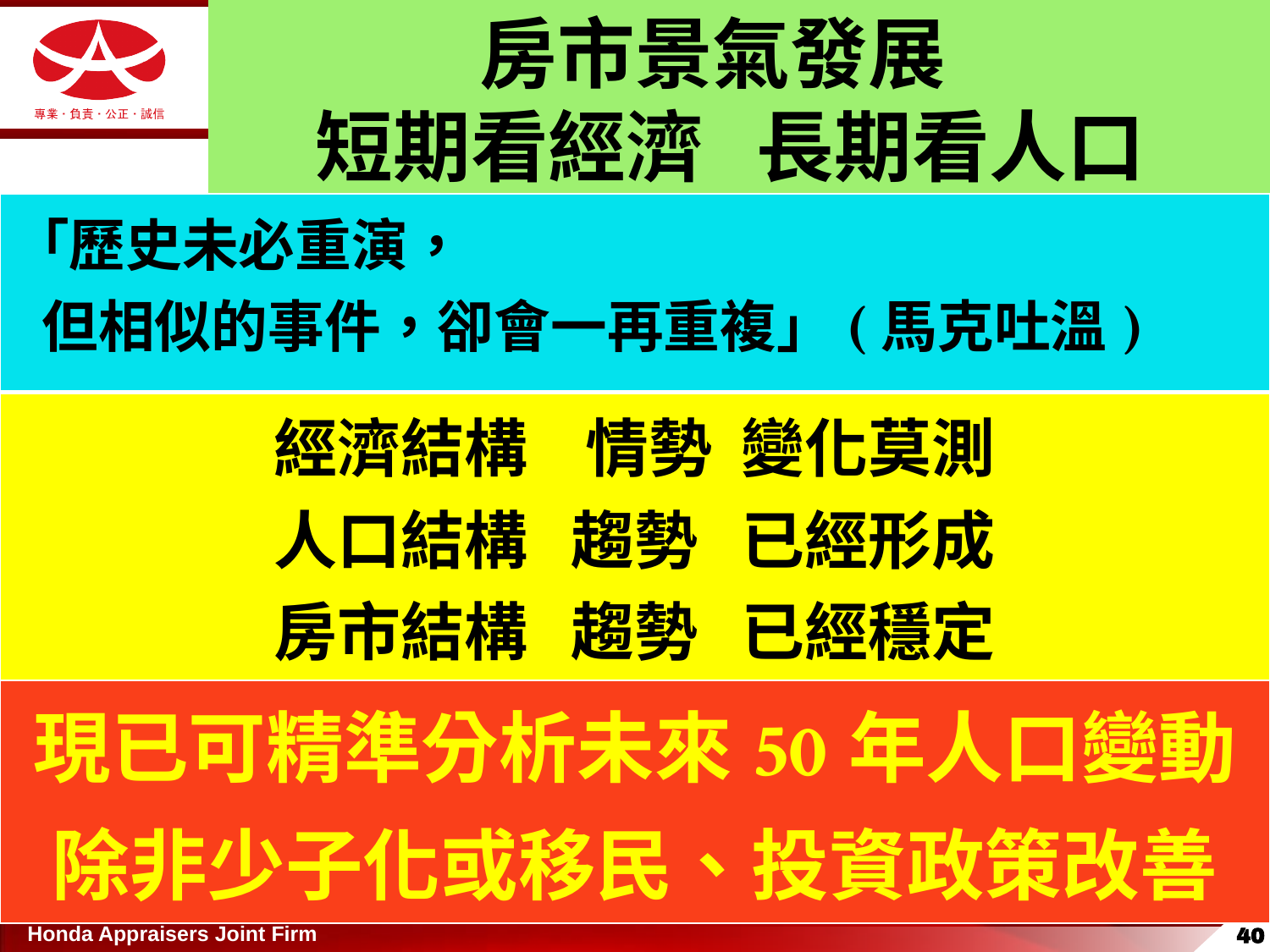

# 房市景氣發展 短期看經濟   長期看人口

| 「歷史未必重演， 但相似的事件，卻會一再重複」(馬克吐溫) |
| --- |
| 經濟結構 情勢 變化莫測 人口結構 趨勢 已經形成 房市結構 趨勢 已經穩定 |
| 現已可精準分析未來50年人口變動 除非少子化或移民、投資政策改善 |
台灣房地產市場展望
40